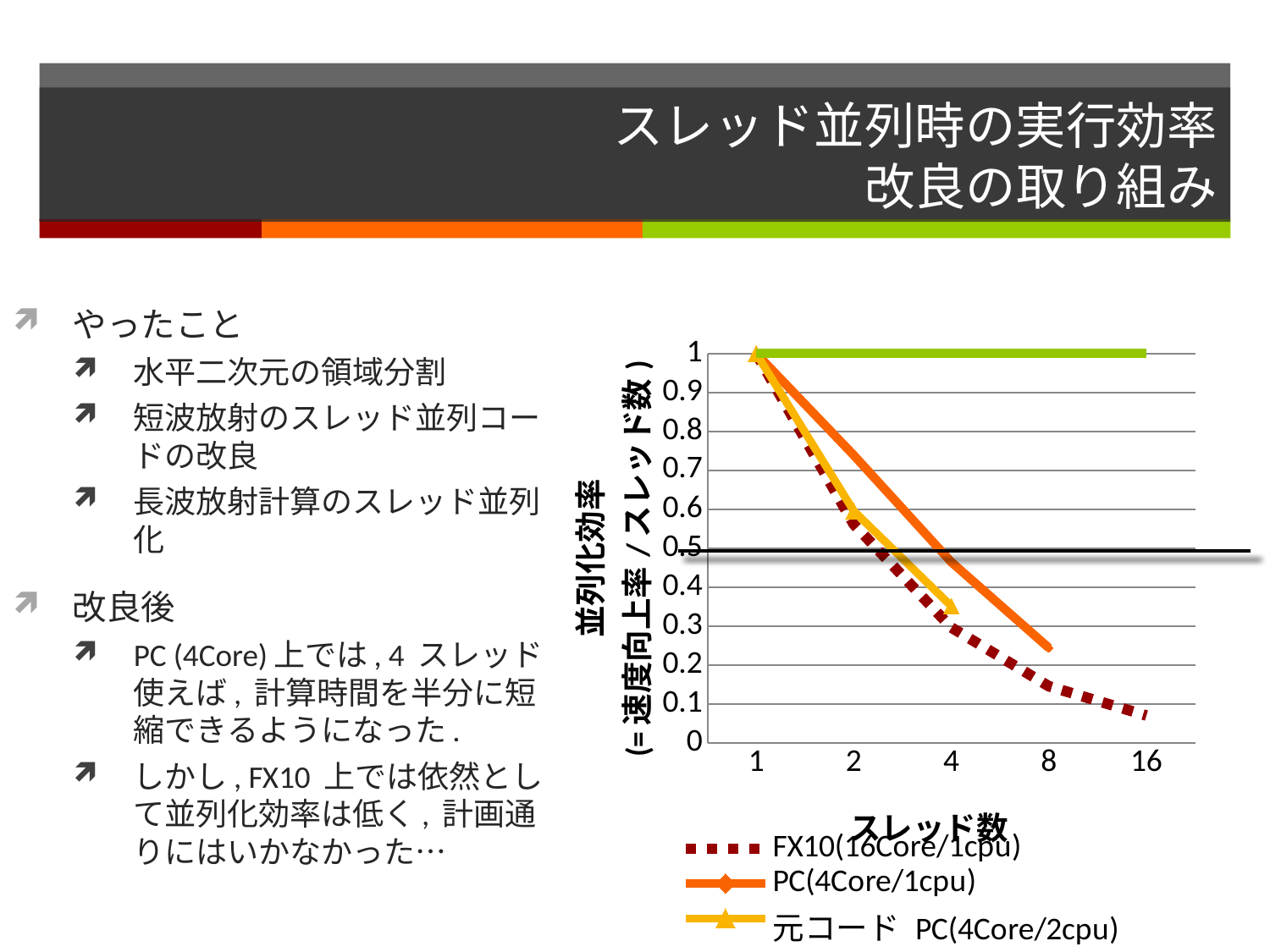

# スレッド並列時の実行効率 改良の取り組み

### Chart

| Category | FX10(16Core/1cpu) | PC(4Core/1cpu) | 元コード PC(4Core/2cpu) | 列1 |
|---|---|---|---|---|
| 1.0 | 1.0 | 1.0 | 1.0 | 1.0 |
| 2.0 | 0.56140350877193 | 0.738636363636364 | 0.595505617977528 | 1.0 |
| 4.0 | 0.296296296296296 | 0.464285714285714 | 0.350993377483444 | 1.0 |
| 8.0 | 0.145454545454545 | 0.24375 | None | 1.0 |
| 16.0 | 0.0701754385964912 | None | None | 1.0 |
やったこと
水平二次元の領域分割
短波放射のスレッド並列コードの改良
長波放射計算のスレッド並列化
改良後
PC (4Core)上では, 4 スレッド使えば, 計算時間を半分に短縮できるようになった.
しかし, FX10 上では依然として並列化効率は低く, 計画通りにはいかなかった…